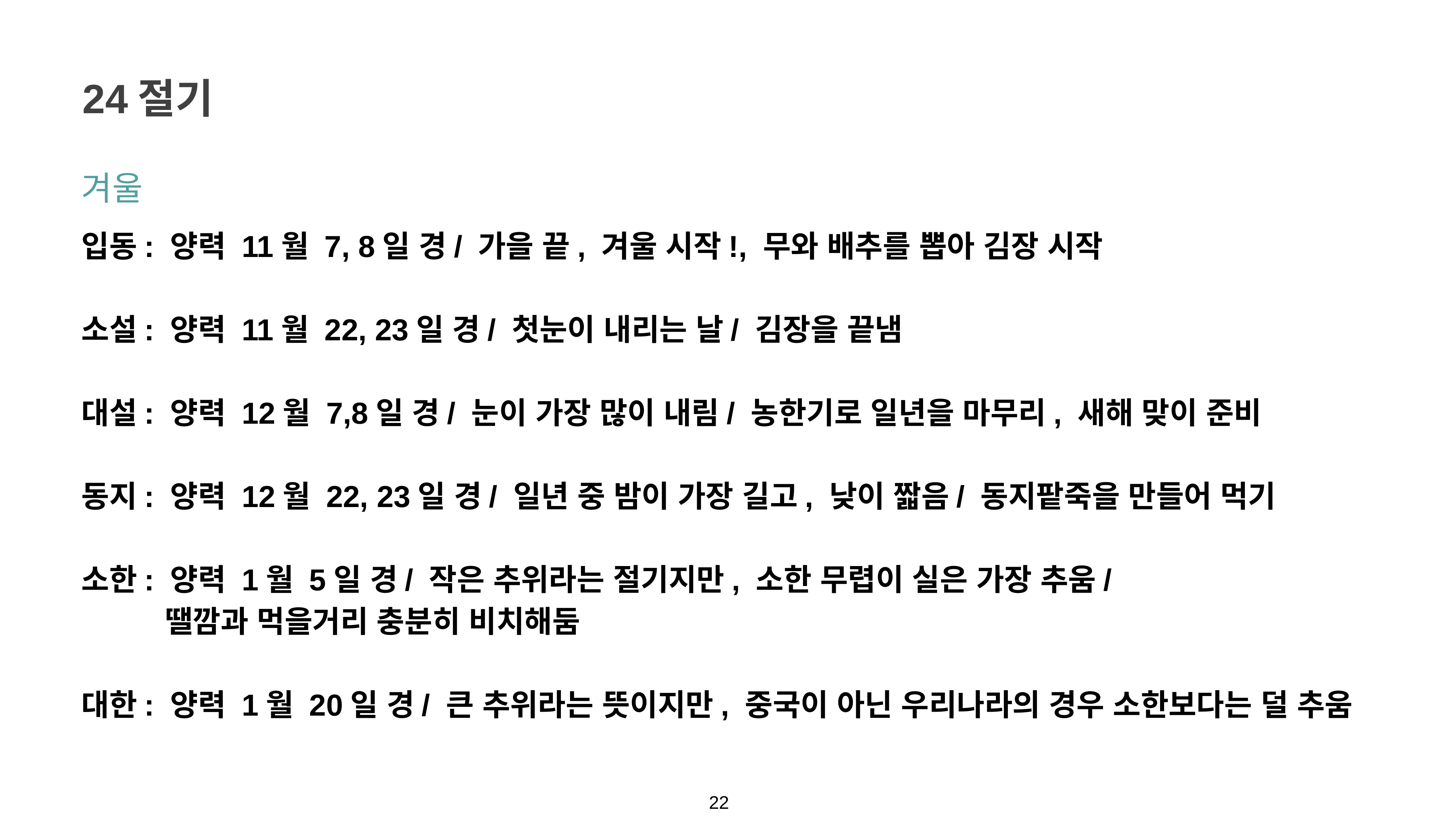

24절기
겨울
입동: 양력 11월 7, 8일 경/ 가을 끝, 겨울 시작!, 무와 배추를 뽑아 김장 시작

소설: 양력 11월 22, 23일 경/ 첫눈이 내리는 날/ 김장을 끝냄

대설: 양력 12월 7,8일 경/ 눈이 가장 많이 내림/ 농한기로 일년을 마무리, 새해 맞이 준비

동지: 양력 12월 22, 23일 경/ 일년 중 밤이 가장 길고, 낮이 짧음/ 동지팥죽을 만들어 먹기

소한: 양력 1월 5일 경/ 작은 추위라는 절기지만, 소한 무렵이 실은 가장 추움/
         땔깜과 먹을거리 충분히 비치해둠

대한: 양력 1월 20일 경/ 큰 추위라는 뜻이지만, 중국이 아닌 우리나라의 경우 소한보다는 덜 추움
22